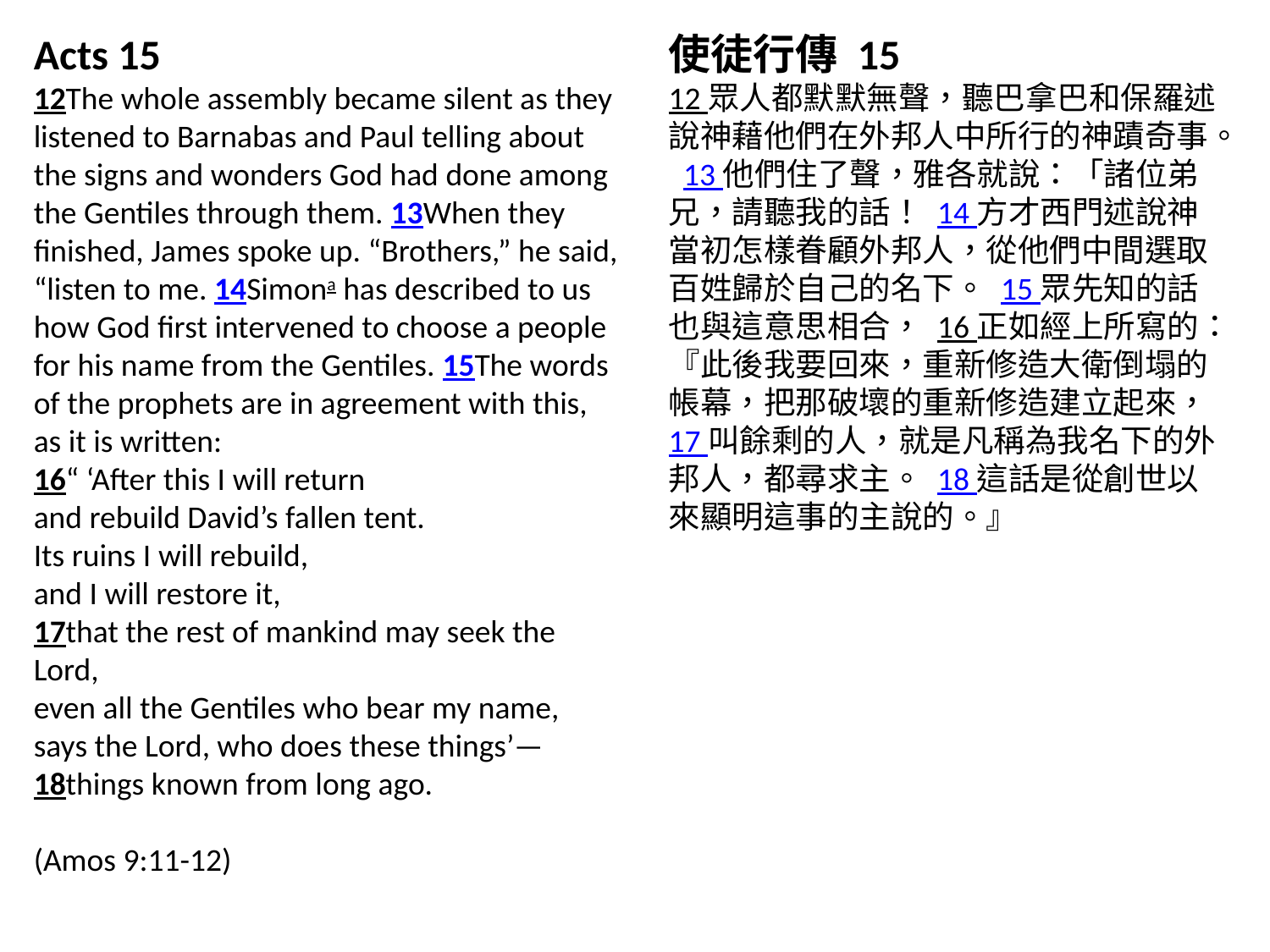

Acts 15
12The whole assembly became silent as they listened to Barnabas and Paul telling about the signs and wonders God had done among the Gentiles through them. 13When they finished, James spoke up. “Brothers,” he said, “listen to me. 14Simona has described to us how God first intervened to choose a people for his name from the Gentiles. 15The words of the prophets are in agreement with this, as it is written:
16“ ‘After this I will return
and rebuild David’s fallen tent.
Its ruins I will rebuild,
and I will restore it,
17that the rest of mankind may seek the Lord,
even all the Gentiles who bear my name,
says the Lord, who does these things’—
18things known from long ago.

(Amos 9:11-12)

使徒行傳 15
12 眾人都默默無聲，聽巴拿巴和保羅述說神藉他們在外邦人中所行的神蹟奇事。 13 他們住了聲，雅各就說：「諸位弟兄，請聽我的話！ 14 方才西門述說神當初怎樣眷顧外邦人，從他們中間選取百姓歸於自己的名下。 15 眾先知的話也與這意思相合， 16 正如經上所寫的：『此後我要回來，重新修造大衛倒塌的帳幕，把那破壞的重新修造建立起來， 17 叫餘剩的人，就是凡稱為我名下的外邦人，都尋求主。 18 這話是從創世以來顯明這事的主說的。』